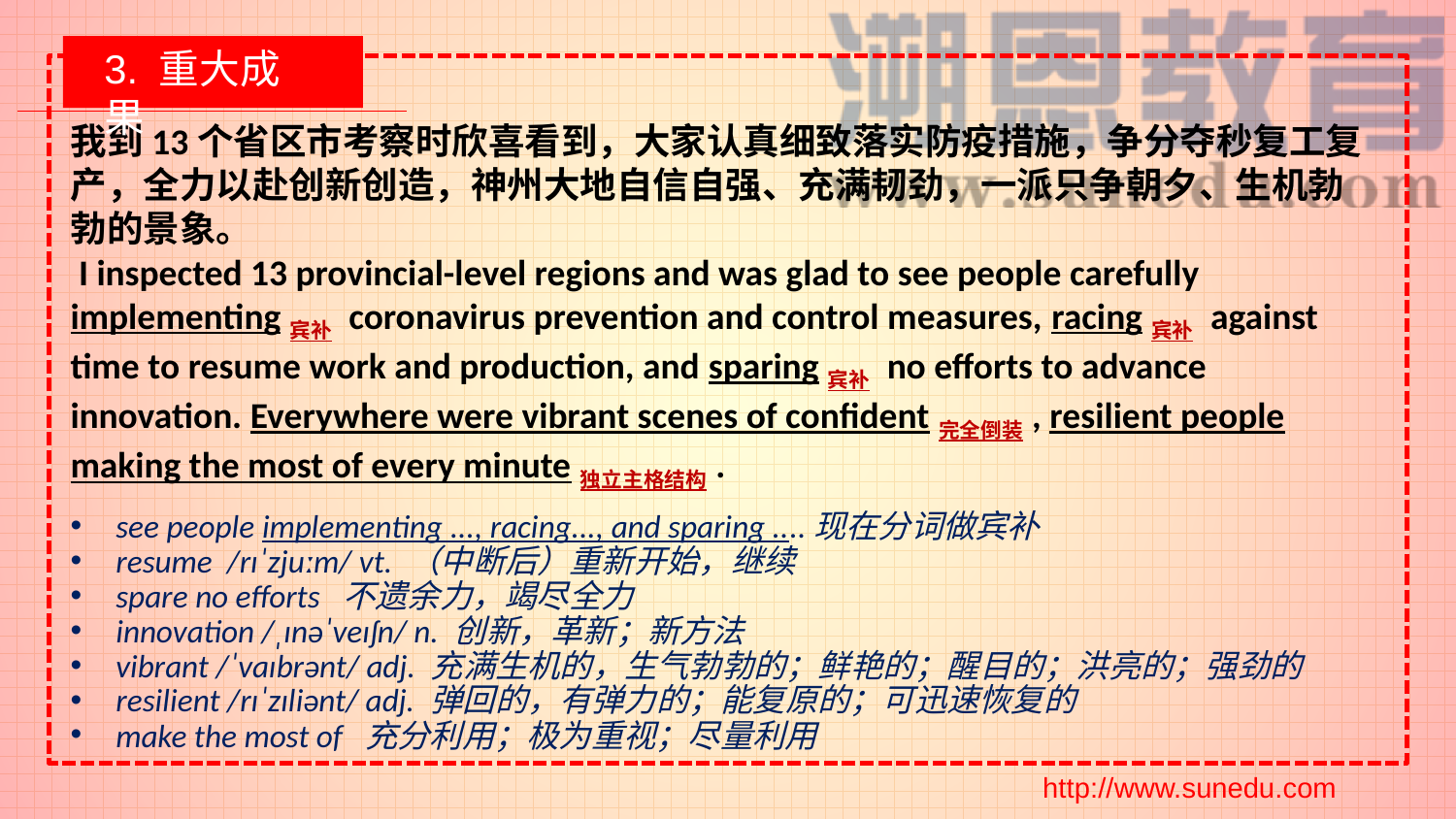

3. 重大成果

我到13个省区市考察时欣喜看到，大家认真细致落实防疫措施，争分夺秒复工复产，全力以赴创新创造，神州大地自信自强、充满韧劲，一派只争朝夕、生机勃勃的景象。
 I inspected 13 provincial-level regions and was glad to see people carefully implementing宾补 coronavirus prevention and control measures, racing宾补 against time to resume work and production, and sparing宾补 no efforts to advance innovation. Everywhere were vibrant scenes of confident完全倒装, resilient people making the most of every minute独立主格结构.
see people implementing ..., racing..., and sparing ....现在分词做宾补
resume  /rɪˈzjuːm/ vt. （中断后）重新开始，继续
spare no efforts  不遗余力，竭尽全力
innovation /ˌɪnəˈveɪʃn/ n. 创新，革新；新方法
vibrant /ˈvaɪbrənt/ adj. 充满生机的，生气勃勃的；鲜艳的；醒目的；洪亮的；强劲的
resilient /rɪˈzɪliənt/ adj. 弹回的，有弹力的；能复原的；可迅速恢复的
make the most of  充分利用；极为重视；尽量利用
http://www.sunedu.com